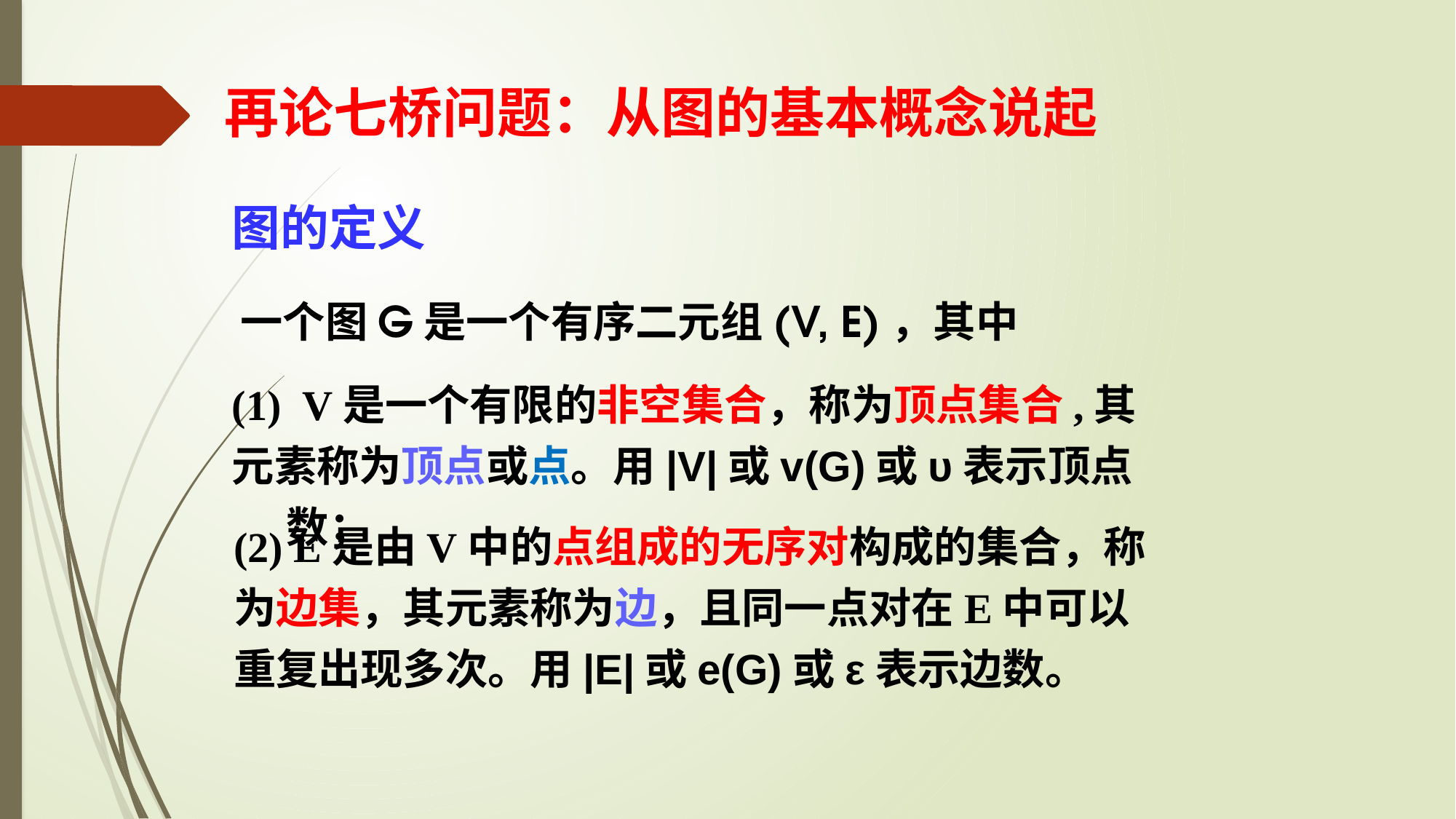

# 再论七桥问题：从图的基本概念说起
图的定义
一个图G是一个有序二元组(V, E)，其中
(1)  V是一个有限的非空集合，称为顶点集合,其
元素称为顶点或点。用|V|或v(G)或υ表示顶点数；
(2) E是由V中的点组成的无序对构成的集合，称
为边集，其元素称为边，且同一点对在E中可以
重复出现多次。用|E|或e(G)或ε表示边数。